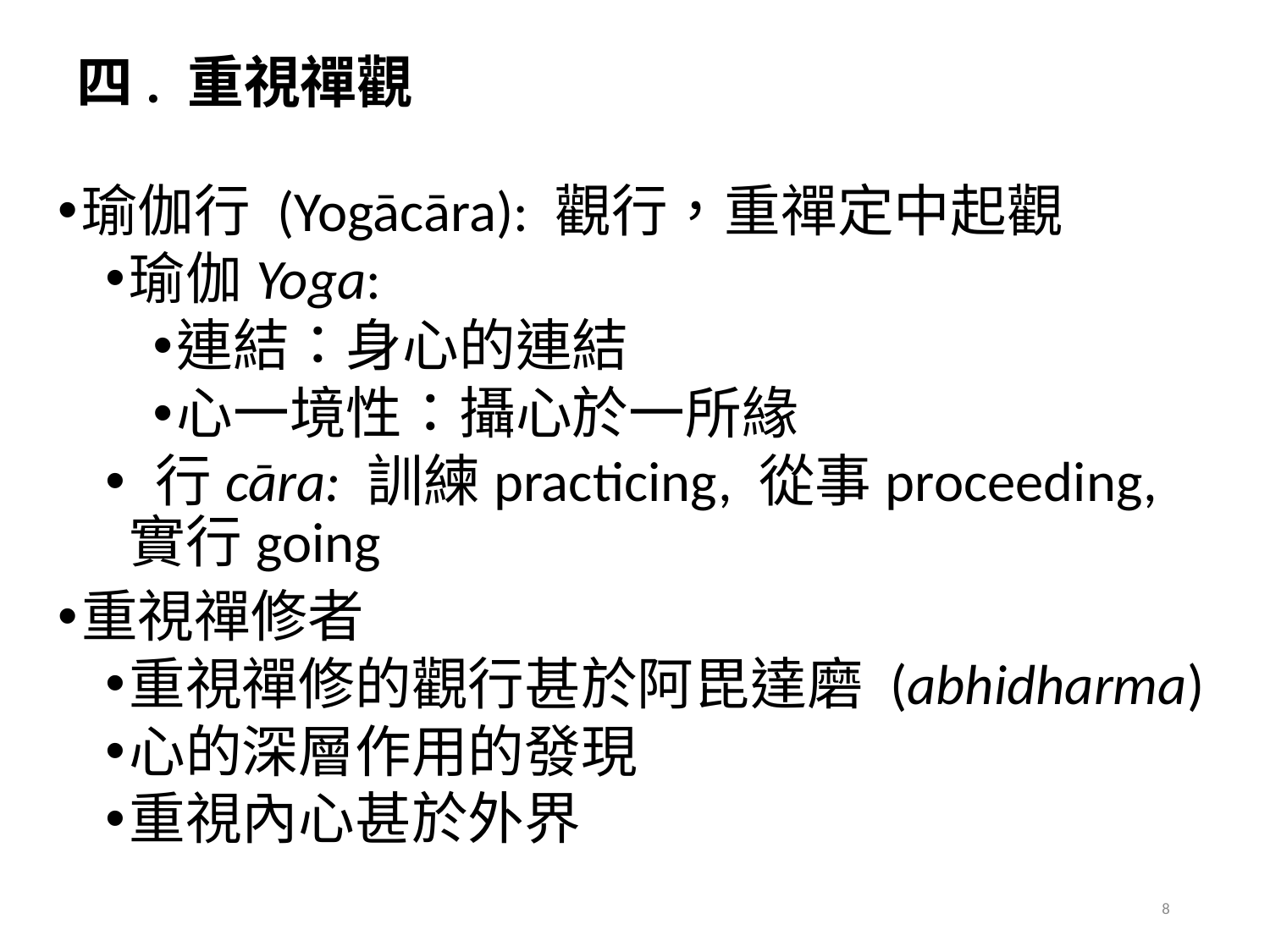

# 四. 重視禪觀
瑜伽行 (Yogācāra): 觀行，重禪定中起觀
瑜伽Yoga:
連結：身心的連結
心一境性：攝心於一所緣
 行cāra: 訓練practicing, 從事proceeding, 實行going
重視禪修者
重視禪修的觀行甚於阿毘達磨 (abhidharma)
心的深層作用的發現
重視內心甚於外界

8